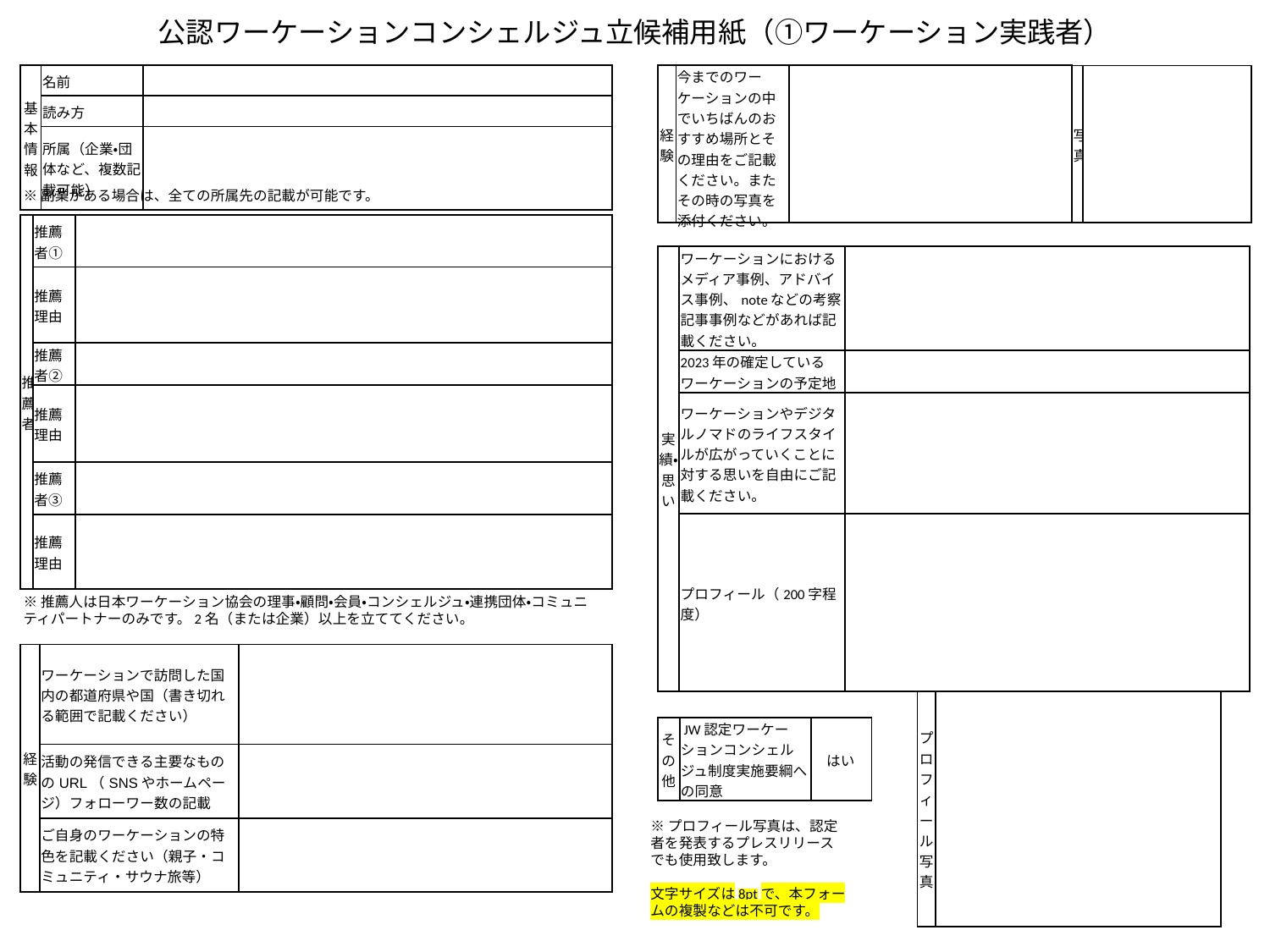

# 公認ワーケーションコンシェルジュ立候補用紙（①ワーケーション実践者）
| 基本情報 | 名前 |  |
| --- | --- | --- |
|  | 読み方 |  |
|  | 所属（企業・団体など、複数記載可能） |  |
| 経験 | 今までのワーケーションの中でいちばんのおすすめ場所とその理由をご記載ください。またその時の写真を添付ください。 |  |
| --- | --- | --- |
| 写真 |  |
| --- | --- |
※副業がある場合は、全ての所属先の記載が可能です。
| 推薦者 | 推薦者① |  |
| --- | --- | --- |
|  | 推薦理由 |  |
|  | 推薦者② |  |
|  | 推薦理由 |  |
|  | 推薦者③ |  |
|  | 推薦理由 |  |
| 実績・思い | ワーケーションにおけるメディア事例、アドバイス事例、noteなどの考察記事事例などがあれば記載ください。 |  |
| --- | --- | --- |
|  | 2023年の確定しているワーケーションの予定地 |  |
|  | ワーケーションやデジタルノマドのライフスタイルが広がっていくことに対する思いを自由にご記載ください。 |  |
|  | プロフィール（200字程度） |  |
※推薦人は日本ワーケーション協会の理事・顧問・会員・コンシェルジュ・連携団体・コミュニティパートナーのみです。2名（または企業）以上を立ててください。
| 経験 | ワーケーションで訪問した国内の都道府県や国（書き切れる範囲で記載ください） |  |
| --- | --- | --- |
|  | 活動の発信できる主要なもののURL（SNSやホームページ）フォローワー数の記載 |  |
|  | ご自身のワーケーションの特色を記載ください（親子・コミュニティ・サウナ旅等） |  |
| プロフィール写真 |  |
| --- | --- |
| その他 | JW認定ワーケーションコンシェルジュ制度実施要綱への同意 | はい |
| --- | --- | --- |
※プロフィール写真は、認定者を発表するプレスリリースでも使用致します。

文字サイズは8ptで、本フォームの複製などは不可です。